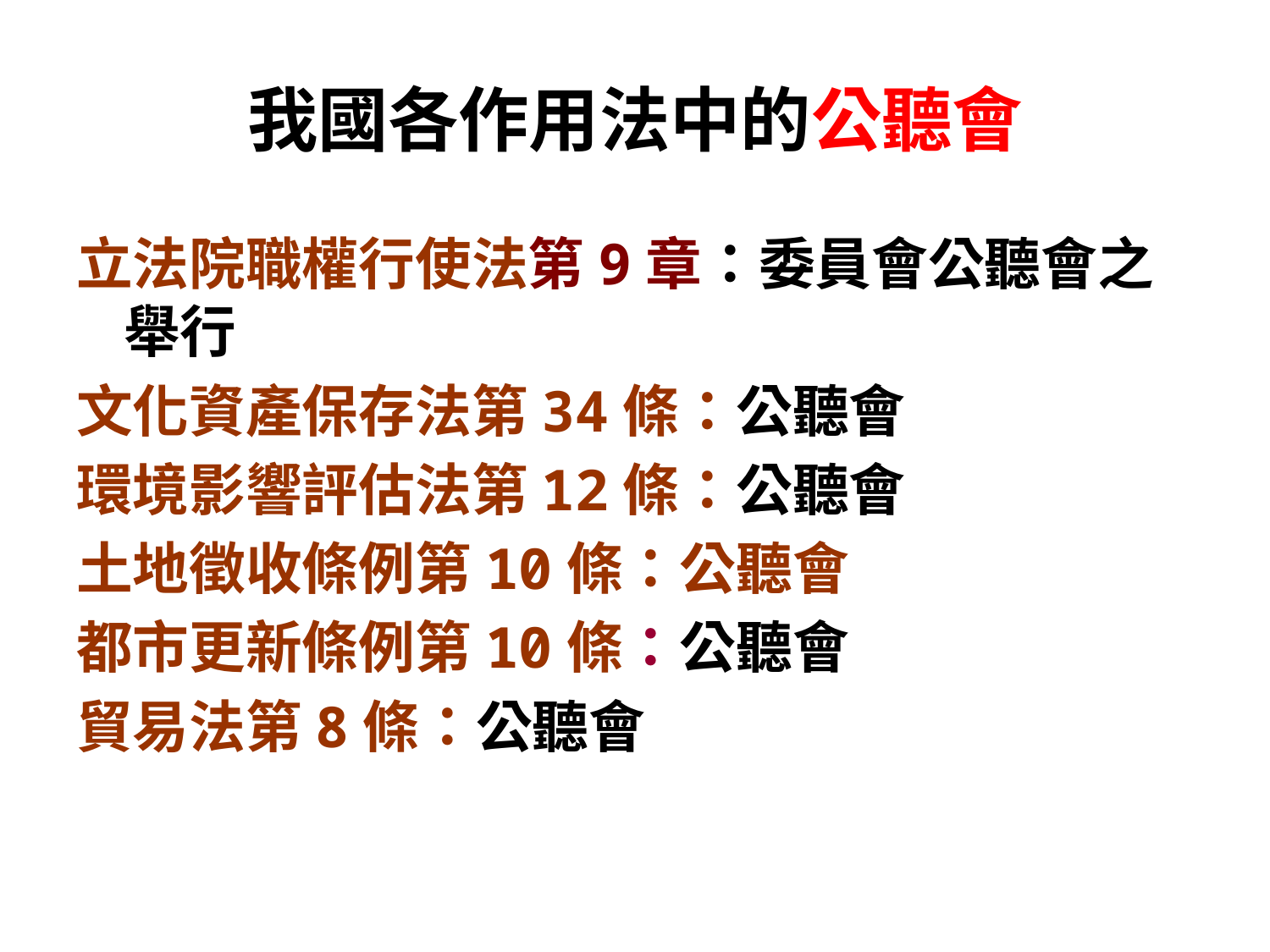

# 我國各作用法中的公聽會
立法院職權行使法第9章：委員會公聽會之舉行
文化資產保存法第34條：公聽會
環境影響評估法第12條：公聽會
土地徵收條例第10條：公聽會
都市更新條例第10條：公聽會
貿易法第8條：公聽會